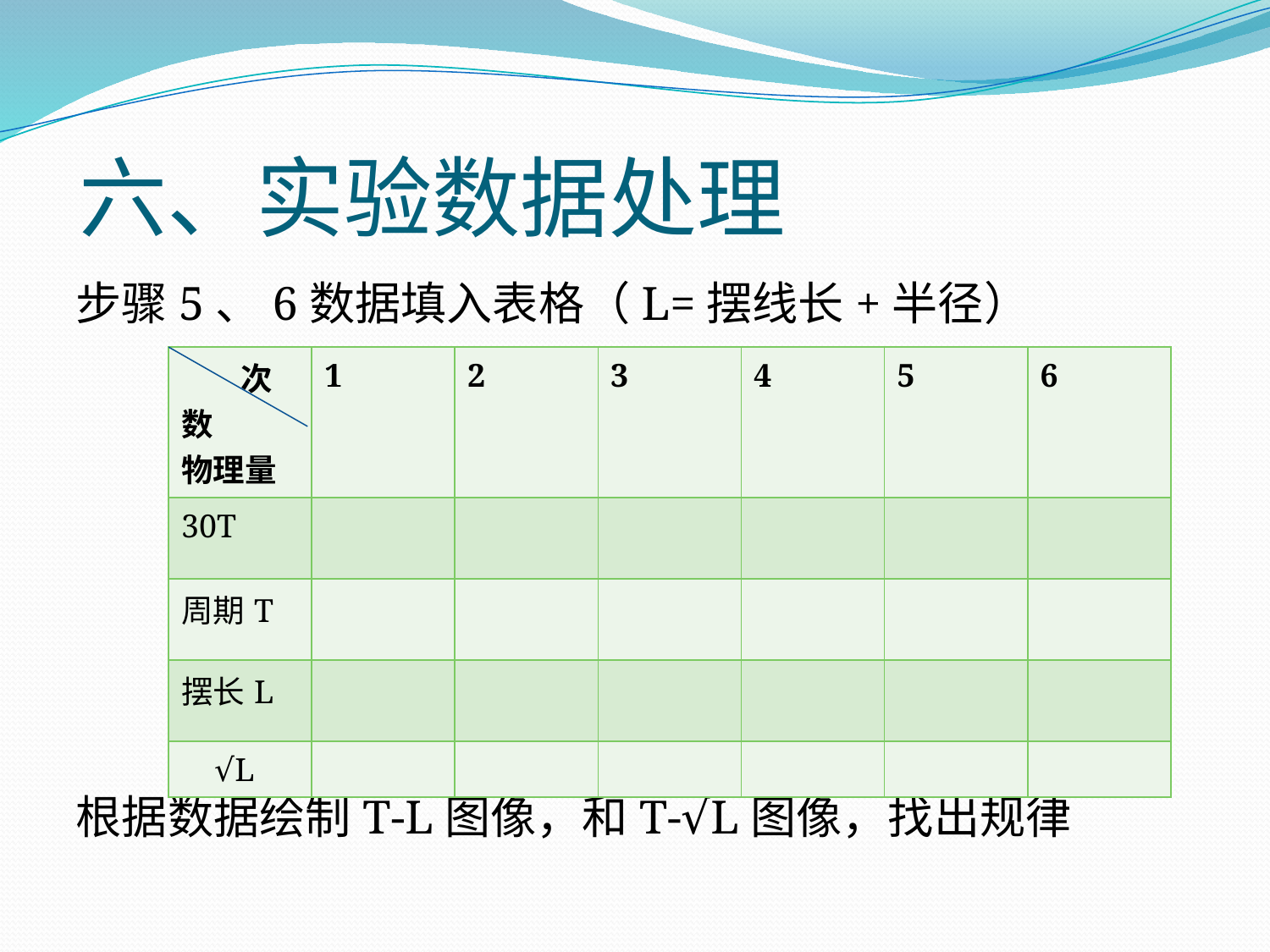

# 六、实验数据处理
步骤5、6数据填入表格（L=摆线长+半径）

根据数据绘制T-L图像，和T-√L图像，找出规律
| 次数 物理量 | 1 | 2 | 3 | 4 | 5 | 6 |
| --- | --- | --- | --- | --- | --- | --- |
| 30T |  |  |  |  |  |  |
| 周期T |  |  |  |  |  |  |
| 摆长L |  |  |  |  |  |  |
| √L |  |  |  |  |  |  |